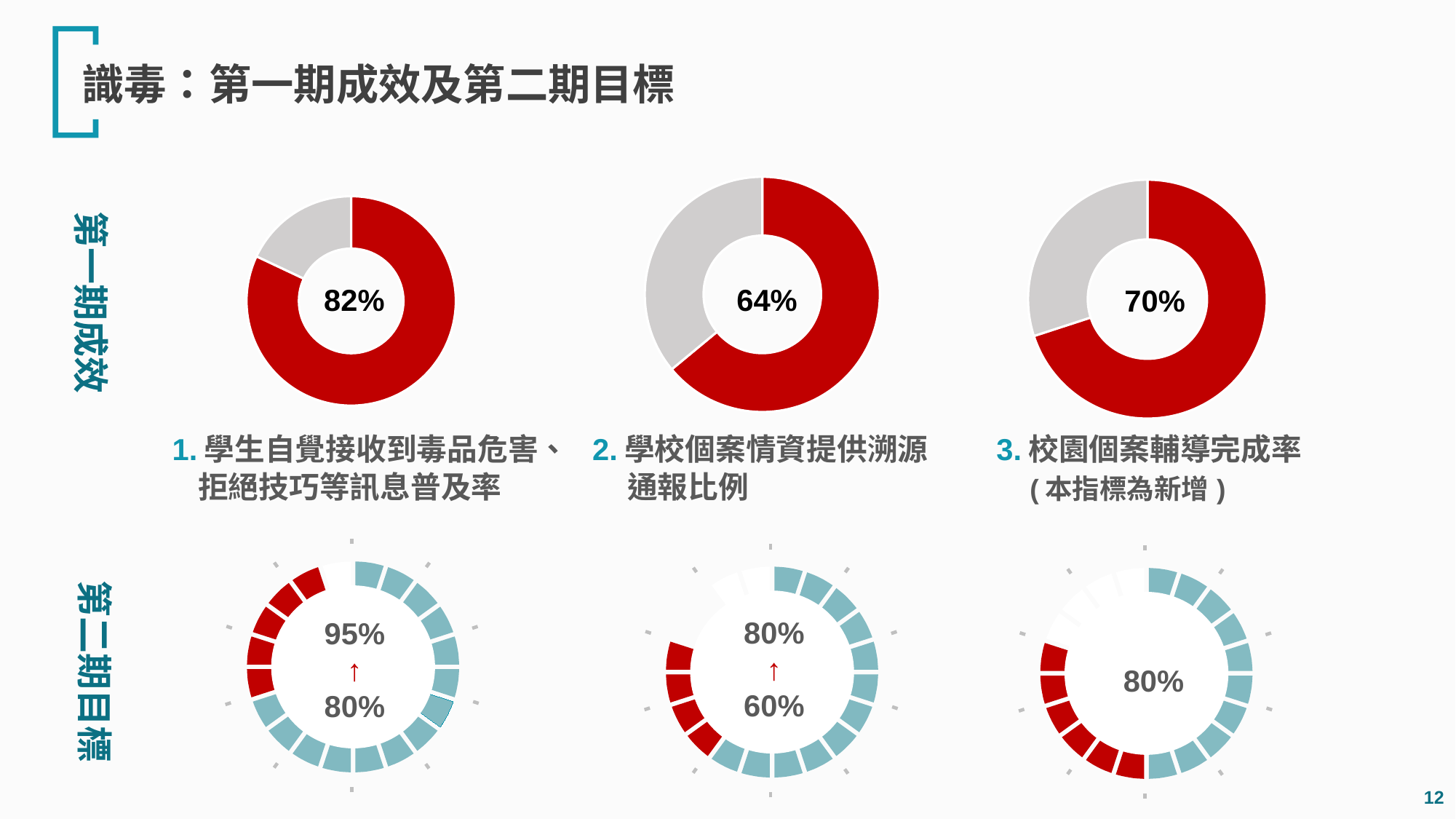

識毒：第一期成效及第二期目標

### Chart

| Category |  |
|---|---|

### Chart

| Category |  |
|---|---|

### Chart

| Category |  |
|---|---|
82%
第一期成效
64%
70%
| 1.學生自覺接收到毒品危害、拒絕技巧等訊息普及率 | 2.學校個案情資提供溯源 通報比例 | 3.校園個案輔導完成率 (本指標為新增) |
| --- | --- | --- |

95%
↑
80%

80%
↑
60%

第二期目標
80%
12